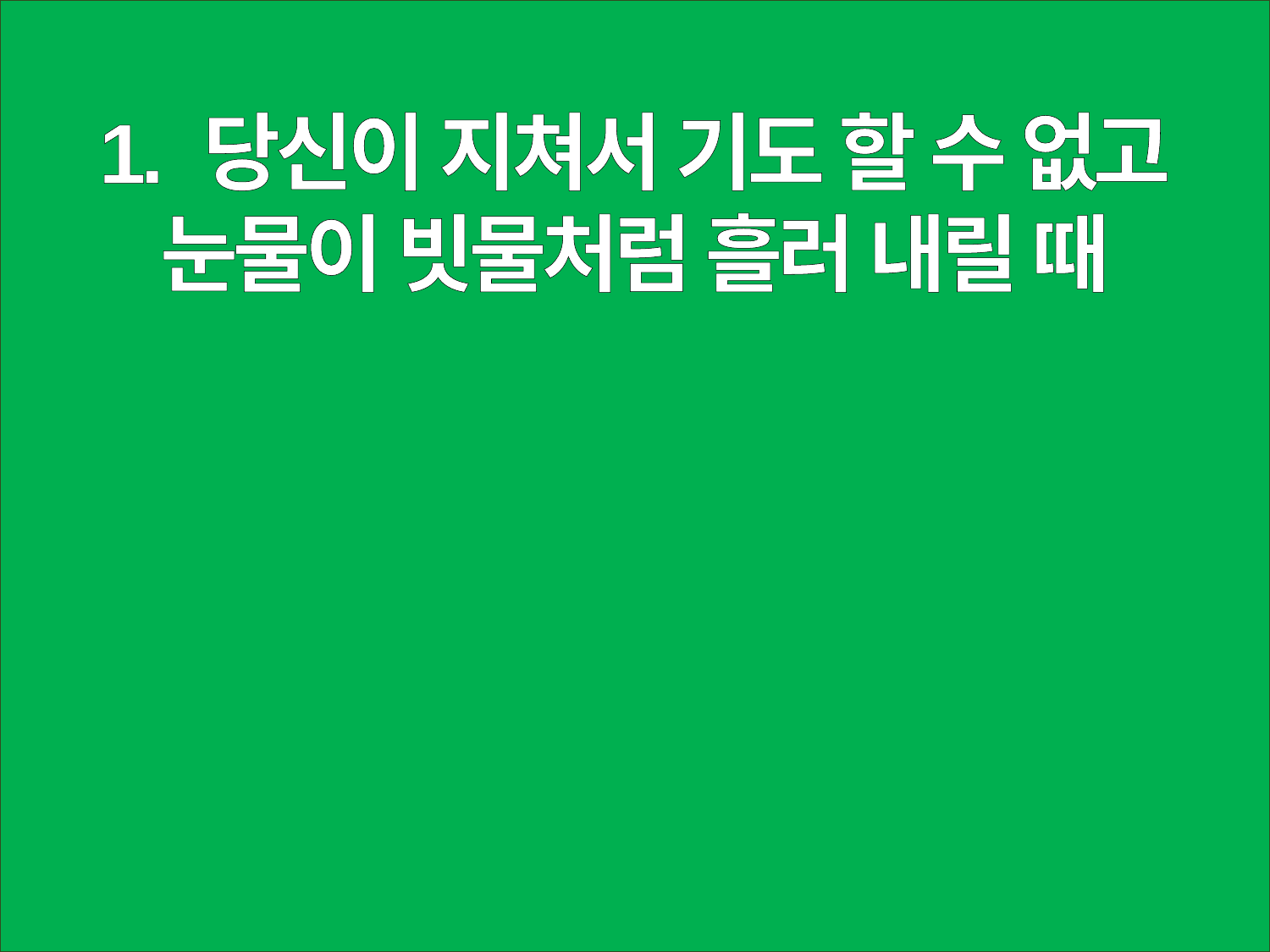

1. 당신이 지쳐서 기도 할 수 없고
눈물이 빗물처럼 흘러 내릴 때